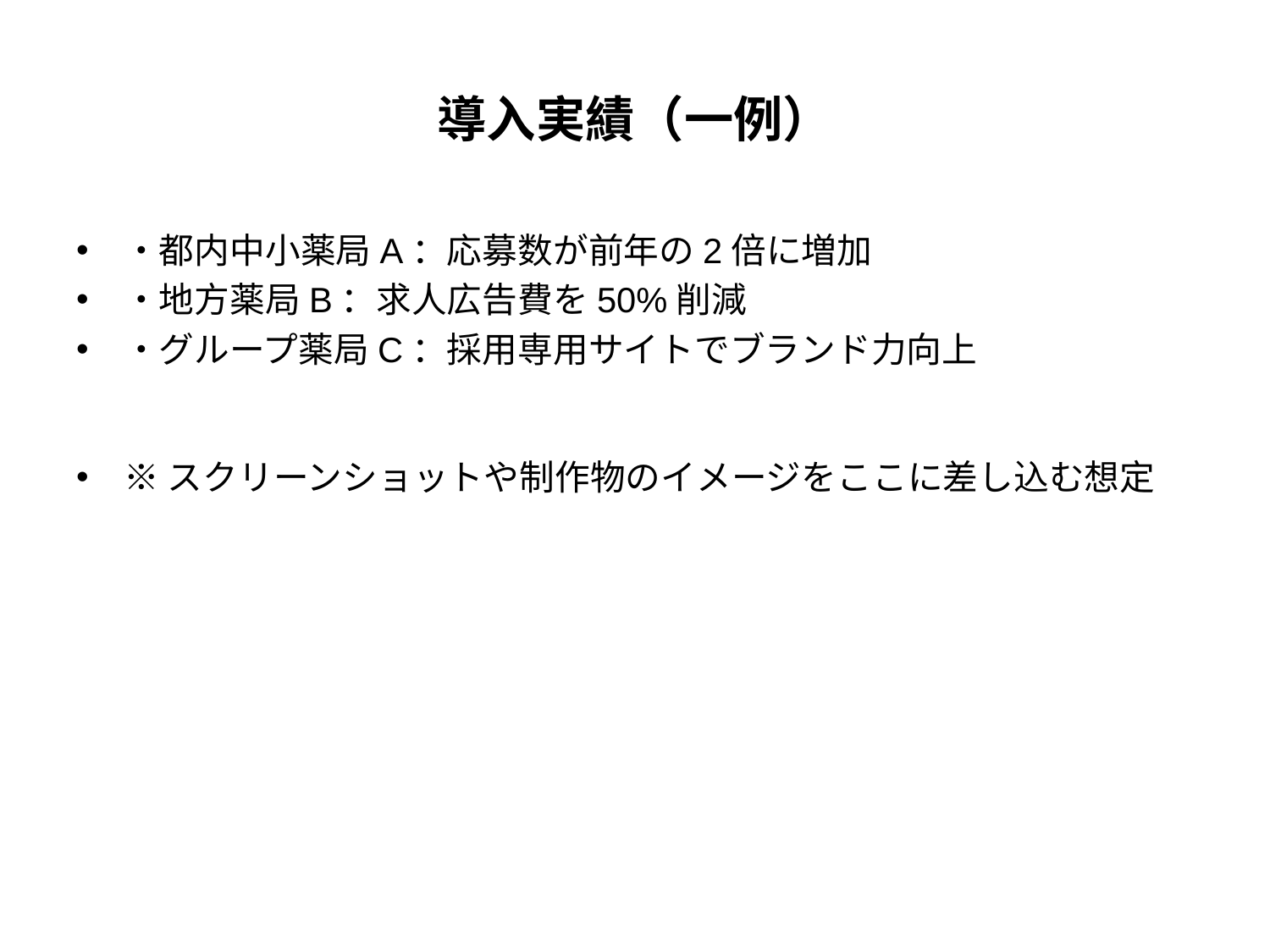

# 導入実績（一例）
・都内中小薬局A：応募数が前年の2倍に増加
・地方薬局B：求人広告費を50%削減
・グループ薬局C：採用専用サイトでブランド力向上

※スクリーンショットや制作物のイメージをここに差し込む想定